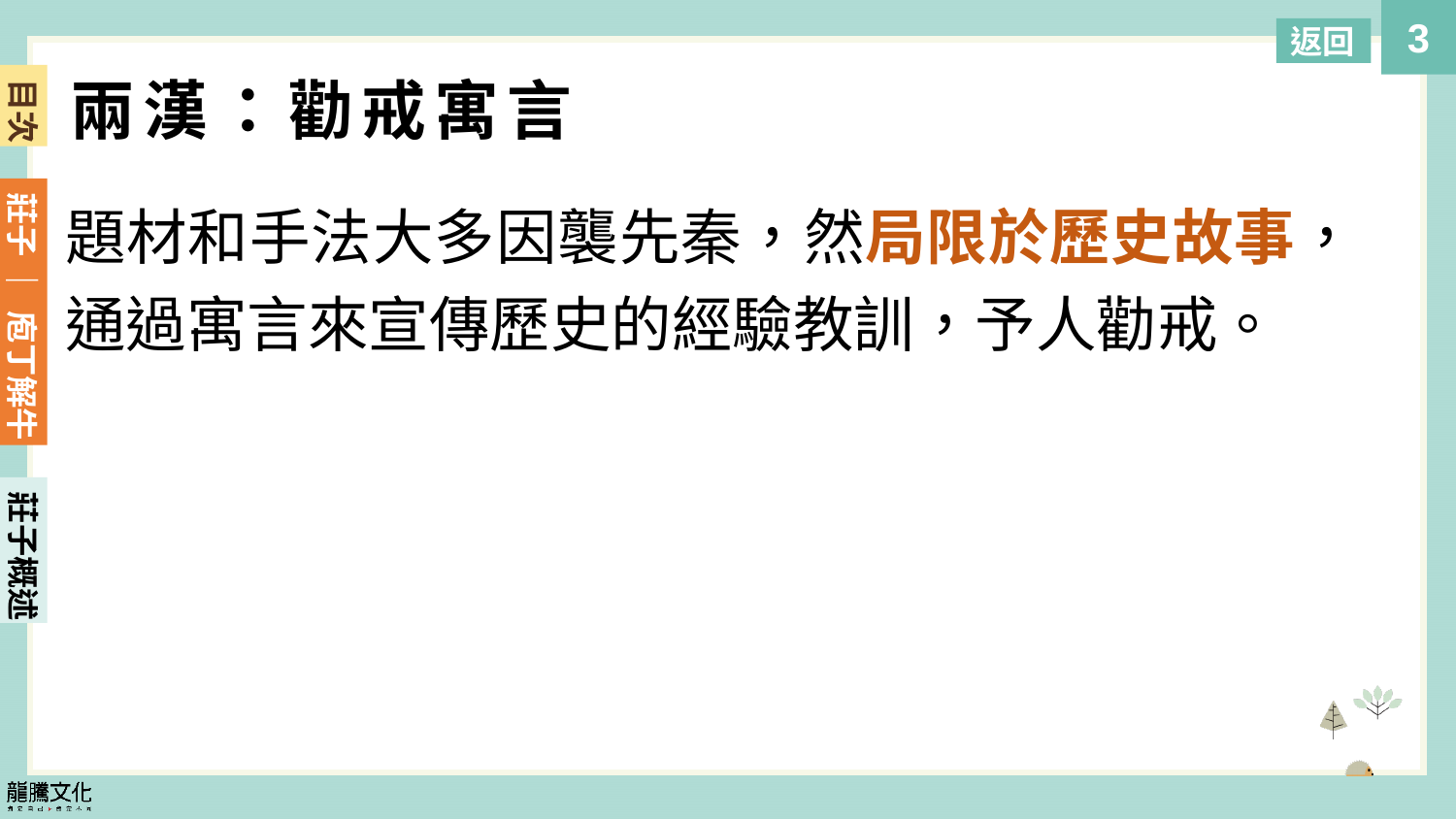

返回
兩漢：勸戒寓言
題材和手法大多因襲先秦，然局限於歷史故事，通過寓言來宣傳歷史的經驗教訓，予人勸戒。
莊子概述